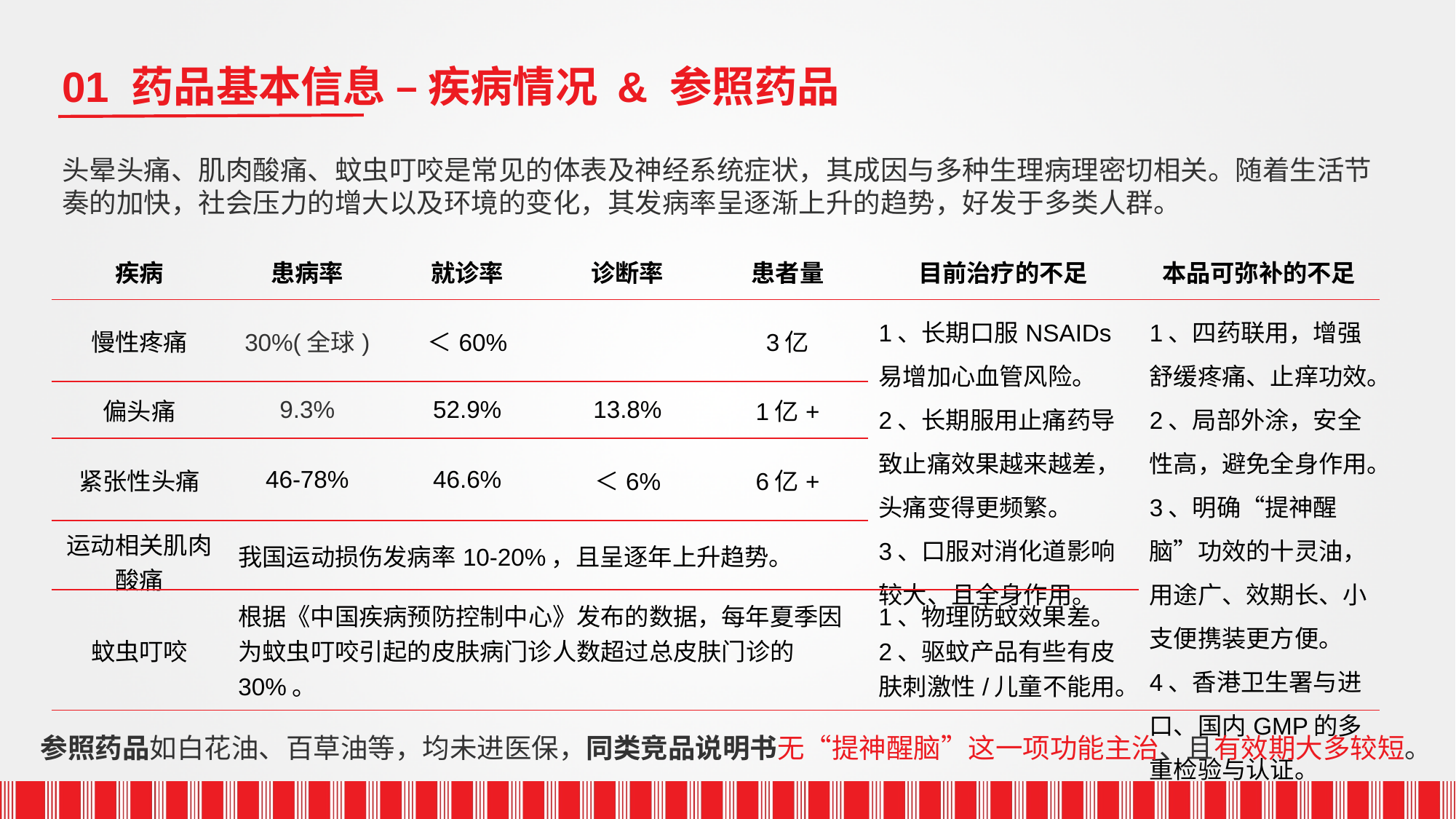

01 药品基本信息 – 疾病情况 & 参照药品
头晕头痛、肌肉酸痛、蚊虫叮咬是常见的体表及神经系统症状，其成因与多种生理病理密切相关。随着生活节奏的加快，社会压力的增大以及环境的变化，其发病率呈逐渐上升的趋势，好发于多类人群。
| 疾病 | 患病率 | 就诊率 | 诊断率 | 患者量 | 目前治疗的不足 | 本品可弥补的不足 |
| --- | --- | --- | --- | --- | --- | --- |
| 慢性疼痛 | 30%(全球) | ＜60% |  | 3亿 | 1、长期口服NSAIDs易增加心血管风险。 2、长期服用止痛药导致止痛效果越来越差，头痛变得更频繁。 3、口服对消化道影响较大、且全身作用。 | 1、四药联用，增强舒缓疼痛、止痒功效。 2、局部外涂，安全性高，避免全身作用。 3、明确“提神醒脑”功效的十灵油，用途广、效期长、小支便携装更方便。 4、香港卫生署与进口、国内GMP的多重检验与认证。 |
| 偏头痛 | 9.3% | 52.9% | 13.8% | 1亿+ |  |  |
| 紧张性头痛 | 46-78% | 46.6% | ＜6% | 6亿+ |  |  |
| 运动相关肌肉酸痛 | 我国运动损伤发病率10-20%，且呈逐年上升趋势。 |  |  |  |  |  |
| 蚊虫叮咬 | 根据《中国疾病预防控制中心》发布的数据，每年夏季因为蚊虫叮咬引起的皮肤病门诊人数超过总皮肤门诊的30%。 |  |  |  | 1、物理防蚊效果差。 2、驱蚊产品有些有皮肤刺激性/儿童不能用。 |  |
参照药品如白花油、百草油等，均未进医保，同类竞品说明书无“提神醒脑”这一项功能主治、且有效期大多较短。